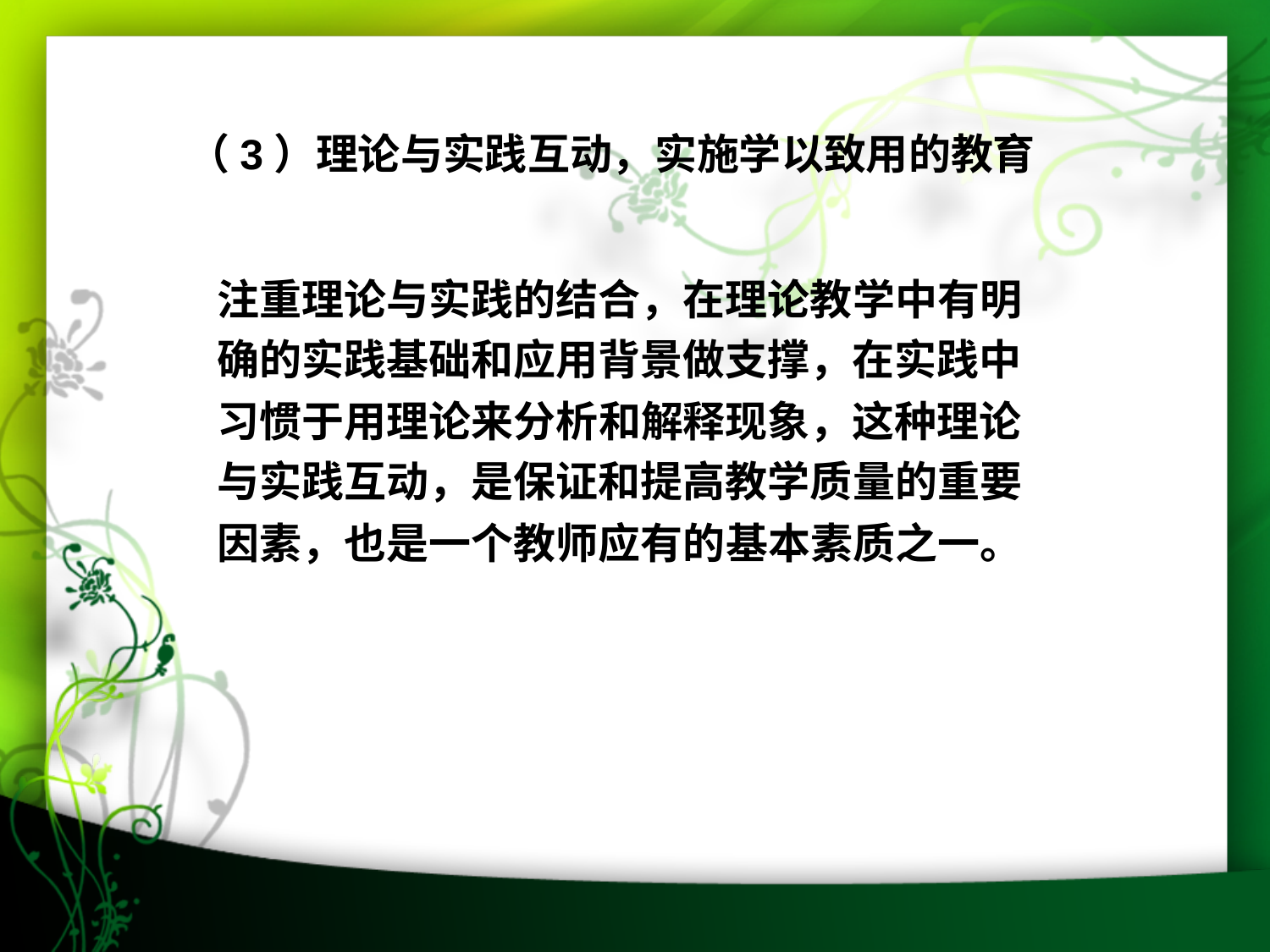

（3）理论与实践互动，实施学以致用的教育

注重理论与实践的结合，在理论教学中有明确的实践基础和应用背景做支撑，在实践中习惯于用理论来分析和解释现象，这种理论与实践互动，是保证和提高教学质量的重要因素，也是一个教师应有的基本素质之一。